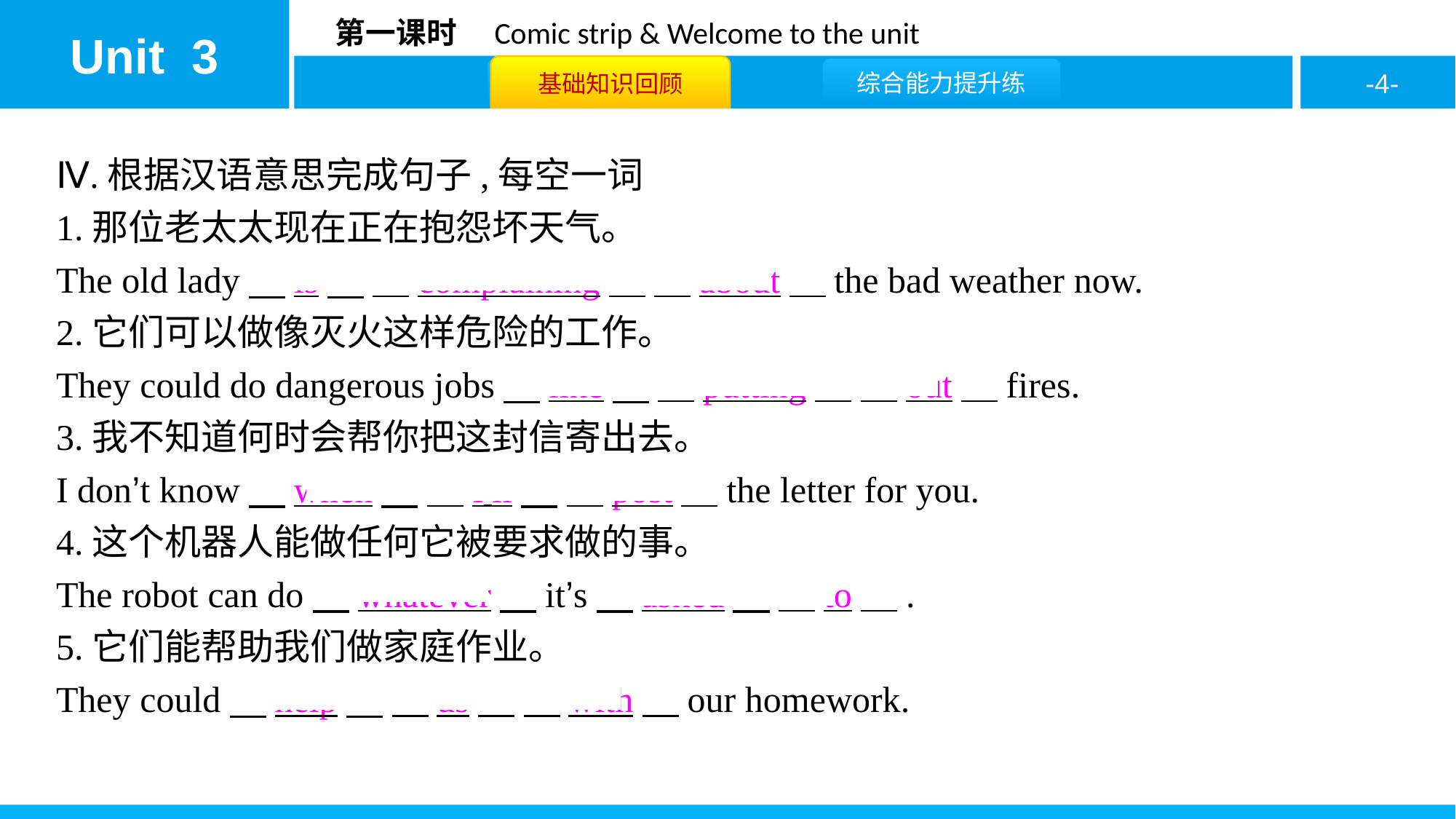

Ⅳ.根据汉语意思完成句子,每空一词
1.那位老太太现在正在抱怨坏天气。
The old lady　is　 　complaining　 　about　the bad weather now.
2.它们可以做像灭火这样危险的工作。
They could do dangerous jobs　like　 　putting　 　out　fires.
3.我不知道何时会帮你把这封信寄出去。
I don’t know　when　 　I’ll　 　post　the letter for you.
4.这个机器人能做任何它被要求做的事。
The robot can do　whatever　it’s　asked　 　to　.
5.它们能帮助我们做家庭作业。
They could　help　 　us　 　with　our homework.